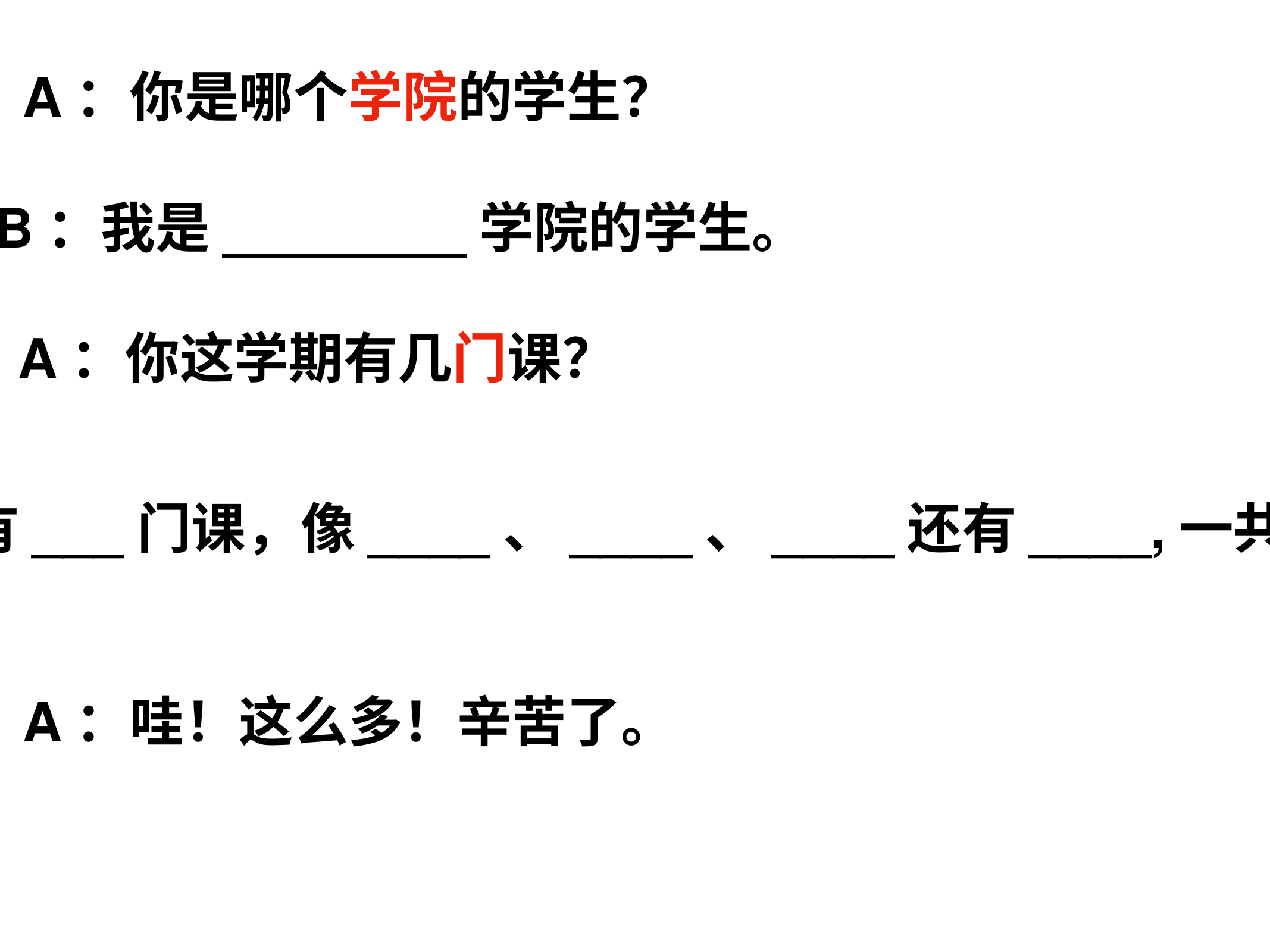

A：你是哪个学院的学生？
B：我是________学院的学生。
A：你这学期有几门课？
B：我这学期有___门课，像____、____、____还有____,一共_____学分。
A：哇！这么多！辛苦了。